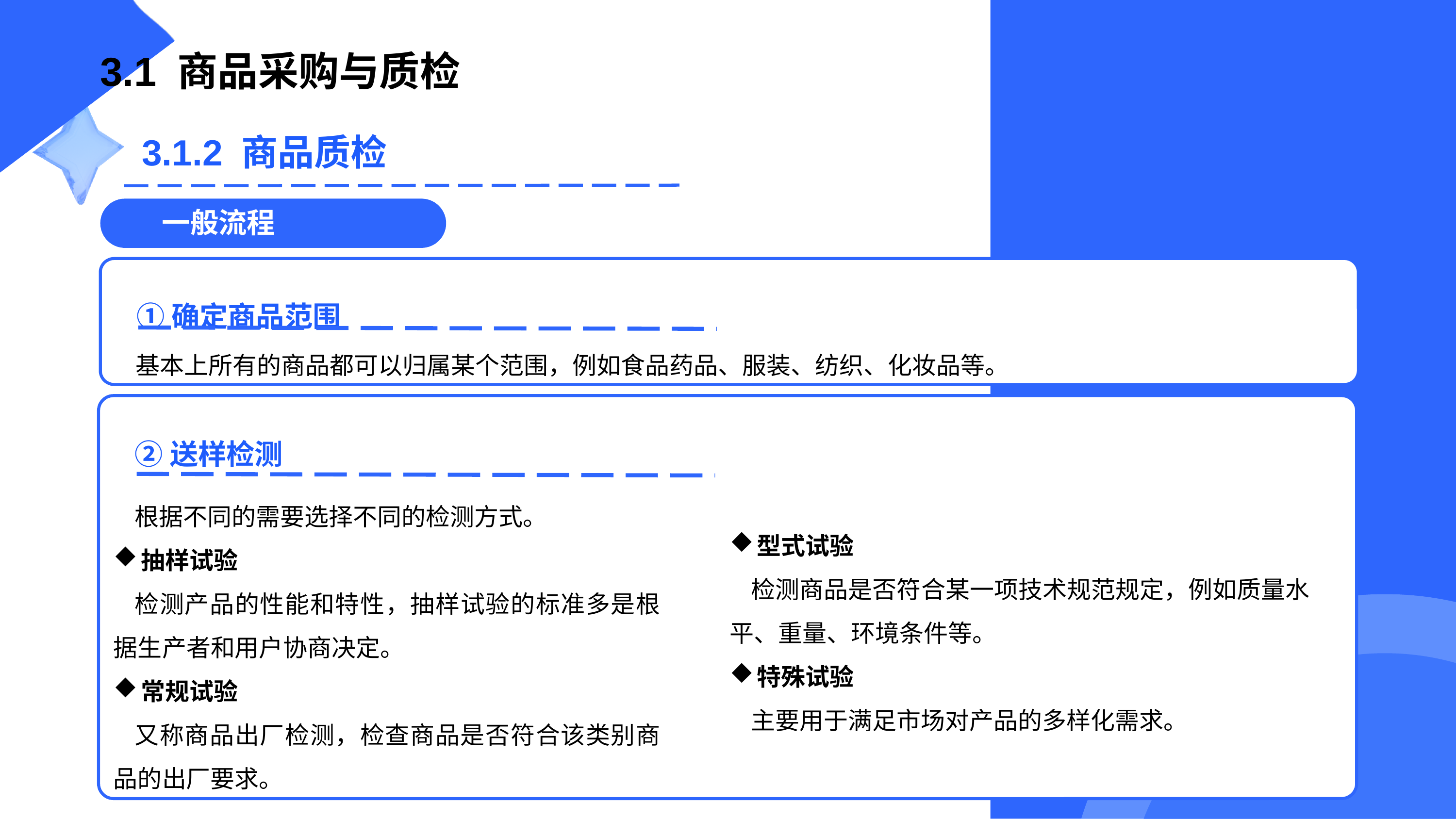

3.1 商品采购与质检

一般流程：
3.1.2 商品质检

一般流程

①确定商品范围

基本上所有的商品都可以归属某个范围，例如食品药品、服装、纺织、化妆品等。

②送样检测

根据不同的需要选择不同的检测方式。
抽样试验
检测产品的性能和特性，抽样试验的标准多是根据生产者和用户协商决定。
常规试验
又称商品出厂检测，检查商品是否符合该类别商品的出厂要求。
型式试验
检测商品是否符合某一项技术规范规定，例如质量水平、重量、环境条件等。
特殊试验
主要用于满足市场对产品的多样化需求。